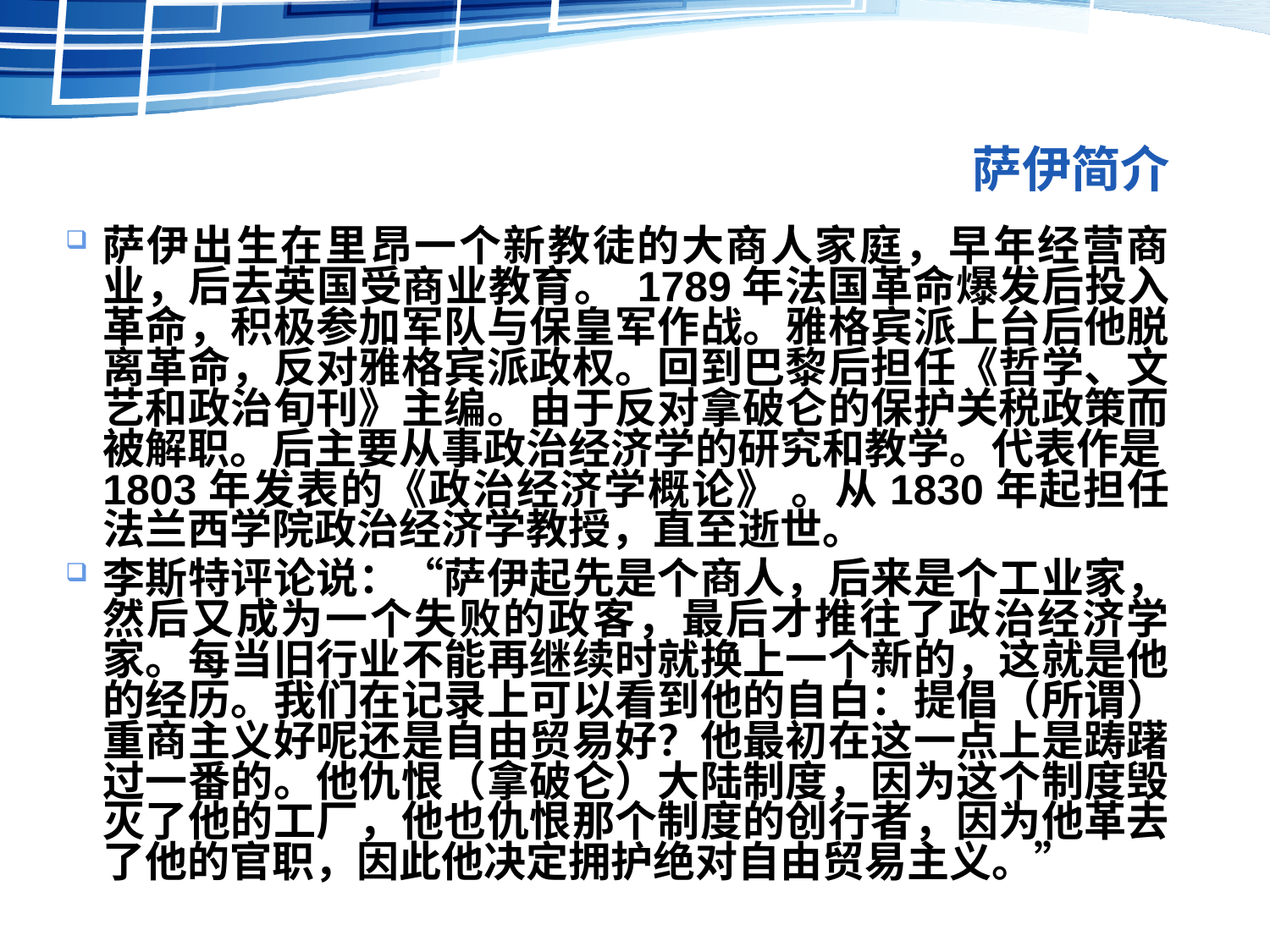

# 萨伊简介
萨伊出生在里昂一个新教徒的大商人家庭，早年经营商业，后去英国受商业教育。 1789年法国革命爆发后投入革命，积极参加军队与保皇军作战。雅格宾派上台后他脱离革命，反对雅格宾派政权。回到巴黎后担任《哲学、文艺和政治旬刊》主编。由于反对拿破仑的保护关税政策而被解职。后主要从事政治经济学的研究和教学。代表作是1803年发表的《政治经济学概论》 。从1830年起担任法兰西学院政治经济学教授，直至逝世。
李斯特评论说：“萨伊起先是个商人，后来是个工业家，然后又成为一个失败的政客，最后才推往了政治经济学家。每当旧行业不能再继续时就换上一个新的，这就是他的经历。我们在记录上可以看到他的自白：提倡（所谓）重商主义好呢还是自由贸易好？他最初在这一点上是踌躇过一番的。他仇恨（拿破仑）大陆制度，因为这个制度毁灭了他的工厂，他也仇恨那个制度的创行者，因为他革去了他的官职，因此他决定拥护绝对自由贸易主义。”